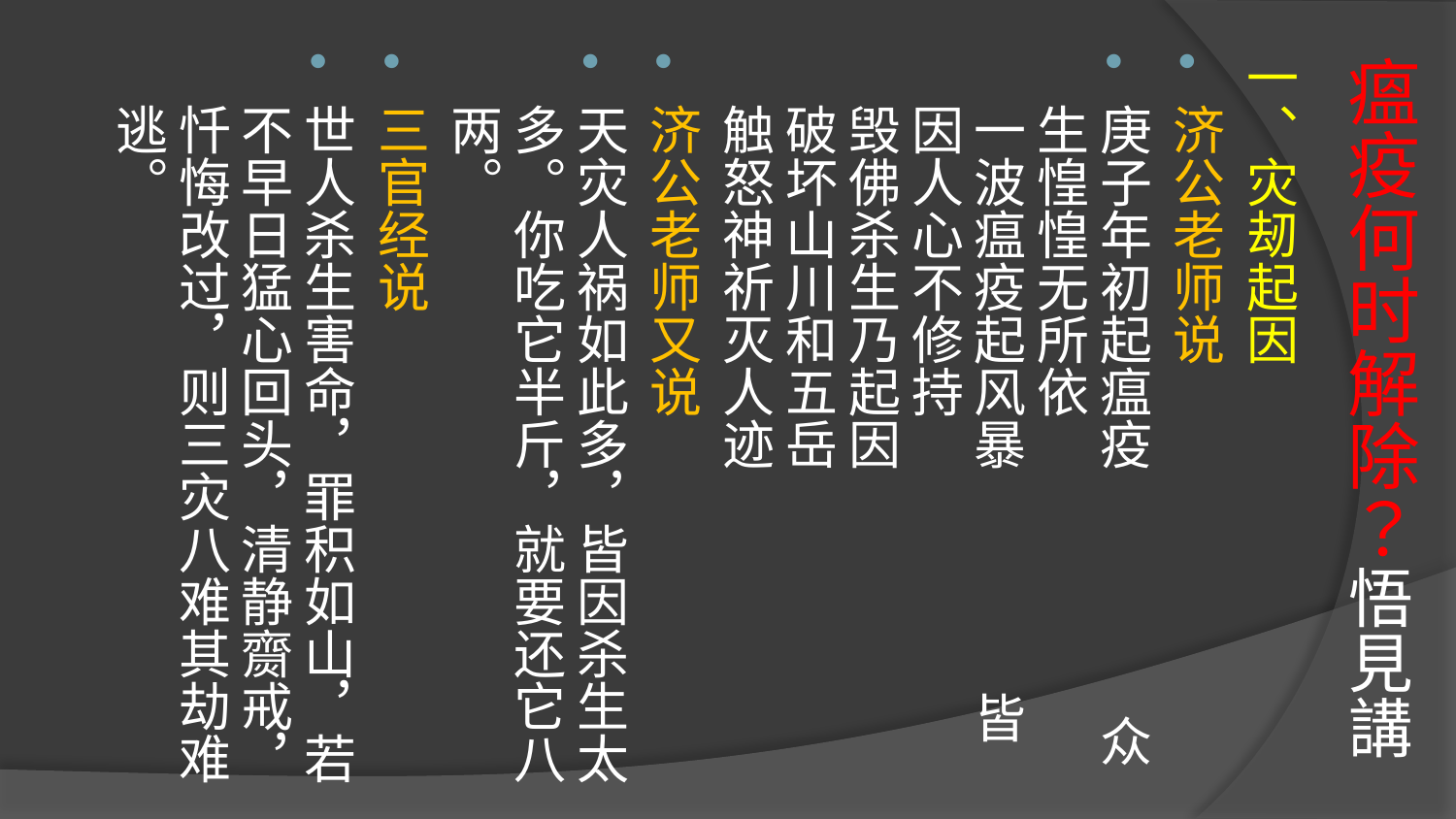

# 瘟疫何时解除？悟見講
一、灾刼起因
济公老师说
庚子年初起瘟疫                     众生惶惶无所依
一波瘟疫起风暴                   皆因人心不修持
毁佛杀生乃起因
破坏山川和五岳                         触怒神祈灭人迹
济公老师又说
天灾人祸如此多，皆因杀生太多。你吃它半斤，就要还它八两。
三官经说
世人杀生害命，罪积如山，若不早日猛心回头，清静齌戒，忏悔改过，则三灾八难其劫难逃。